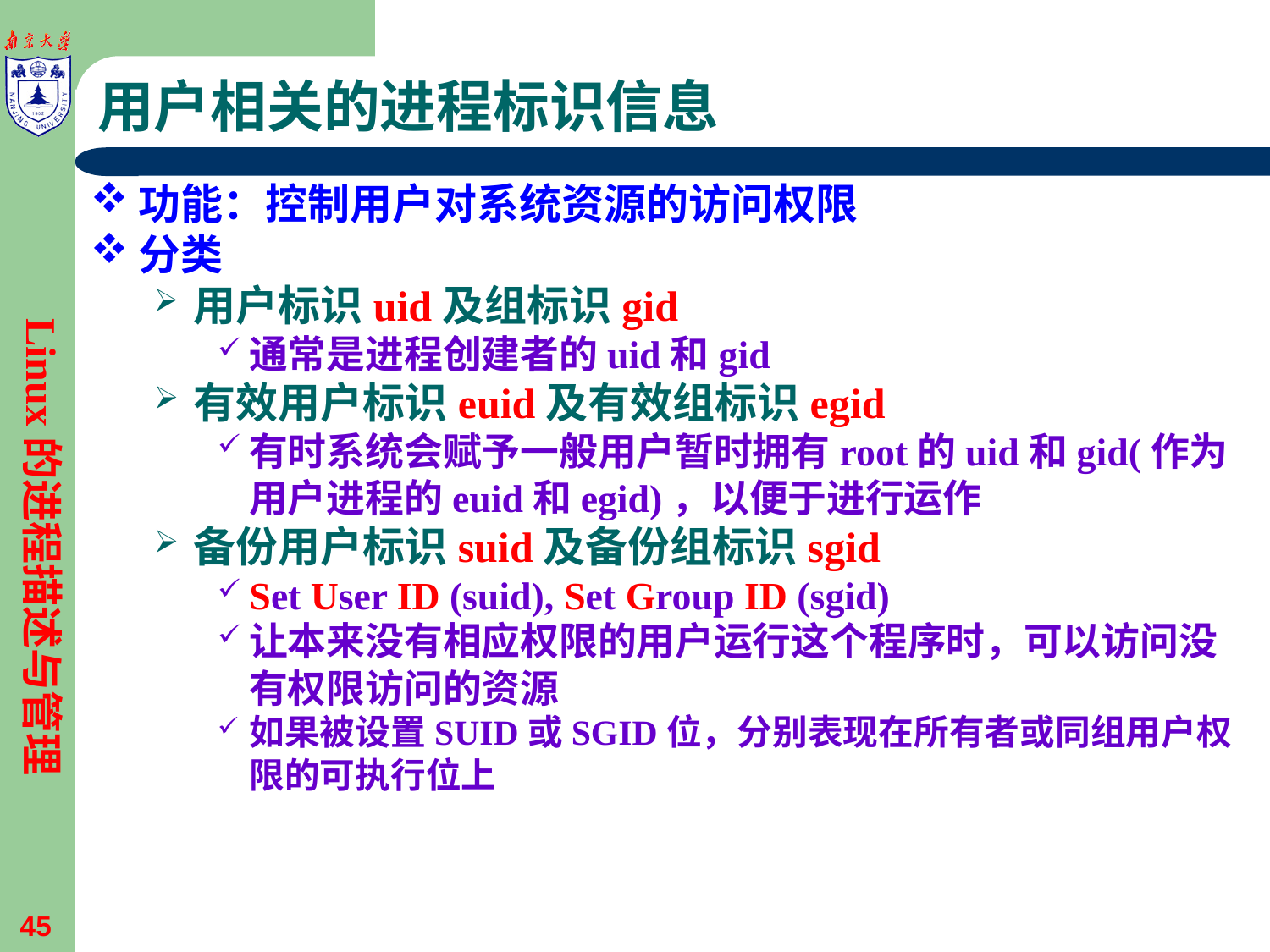

# 用户相关的进程标识信息
功能：控制用户对系统资源的访问权限
分类
用户标识uid及组标识gid
通常是进程创建者的uid和gid
有效用户标识euid及有效组标识egid
有时系统会赋予一般用户暂时拥有root的uid和gid(作为用户进程的euid和egid)，以便于进行运作
备份用户标识suid及备份组标识sgid
Set User ID (suid), Set Group ID (sgid)
让本来没有相应权限的用户运行这个程序时，可以访问没有权限访问的资源
如果被设置SUID或SGID位，分别表现在所有者或同组用户权限的可执行位上
Linux的进程描述与管理
45